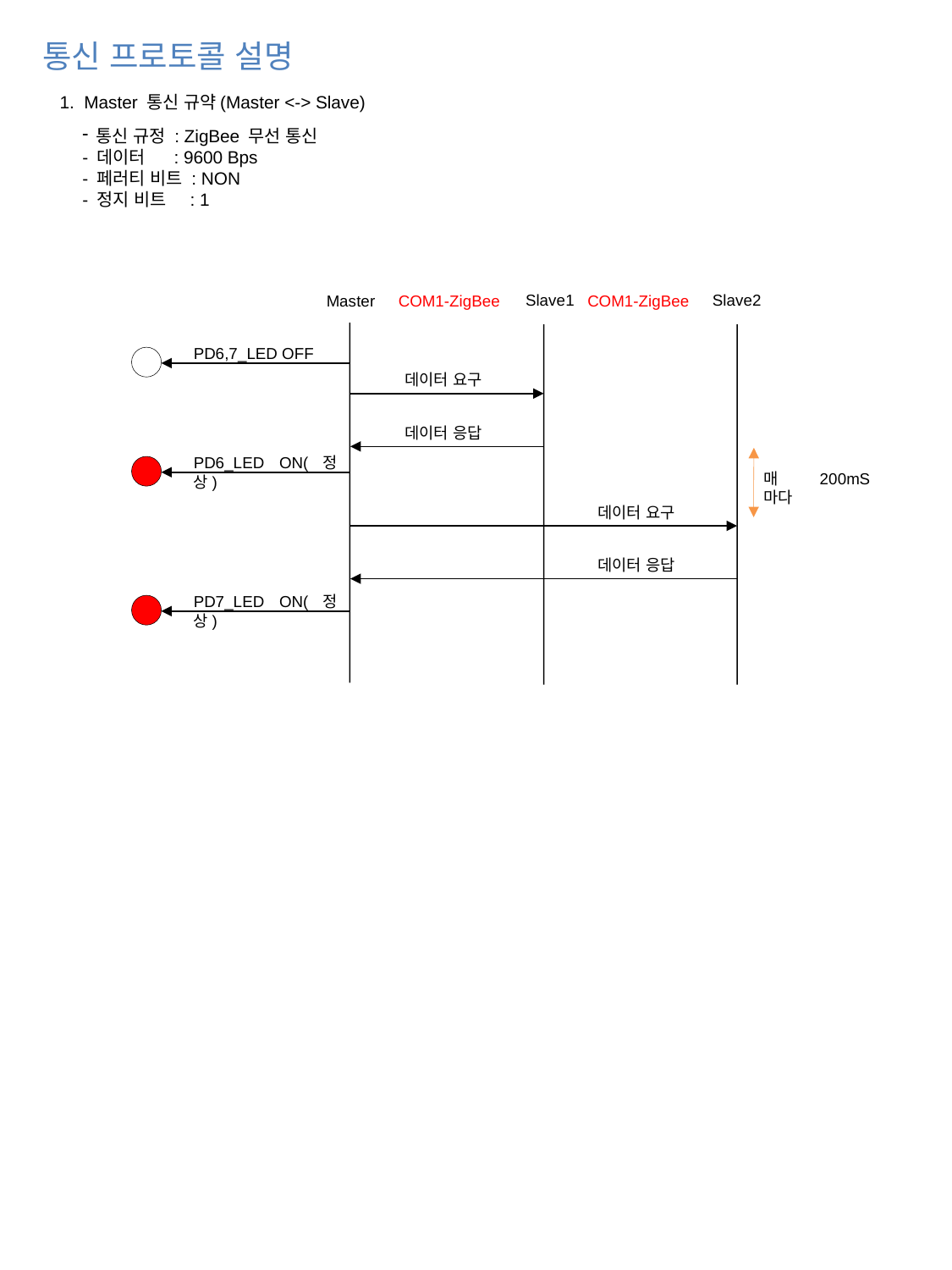

통신 프로토콜 설명
1.  Master 통신 규약(Master <-> Slave)
 통신 규정 : ZigBee 무선 통신
- 데이터     : 9600 Bps
- 페러티 비트 : NON
- 정지 비트    : 1
Slave1
Slave2
COM1-ZigBee
COM1-ZigBee
Master

PD6,7_LED OFF

데이터 요구
데이터 응답
PD6_LED ON(정상)

매 200mS 마다
데이터 요구
데이터 응답
PD7_LED ON(정상)